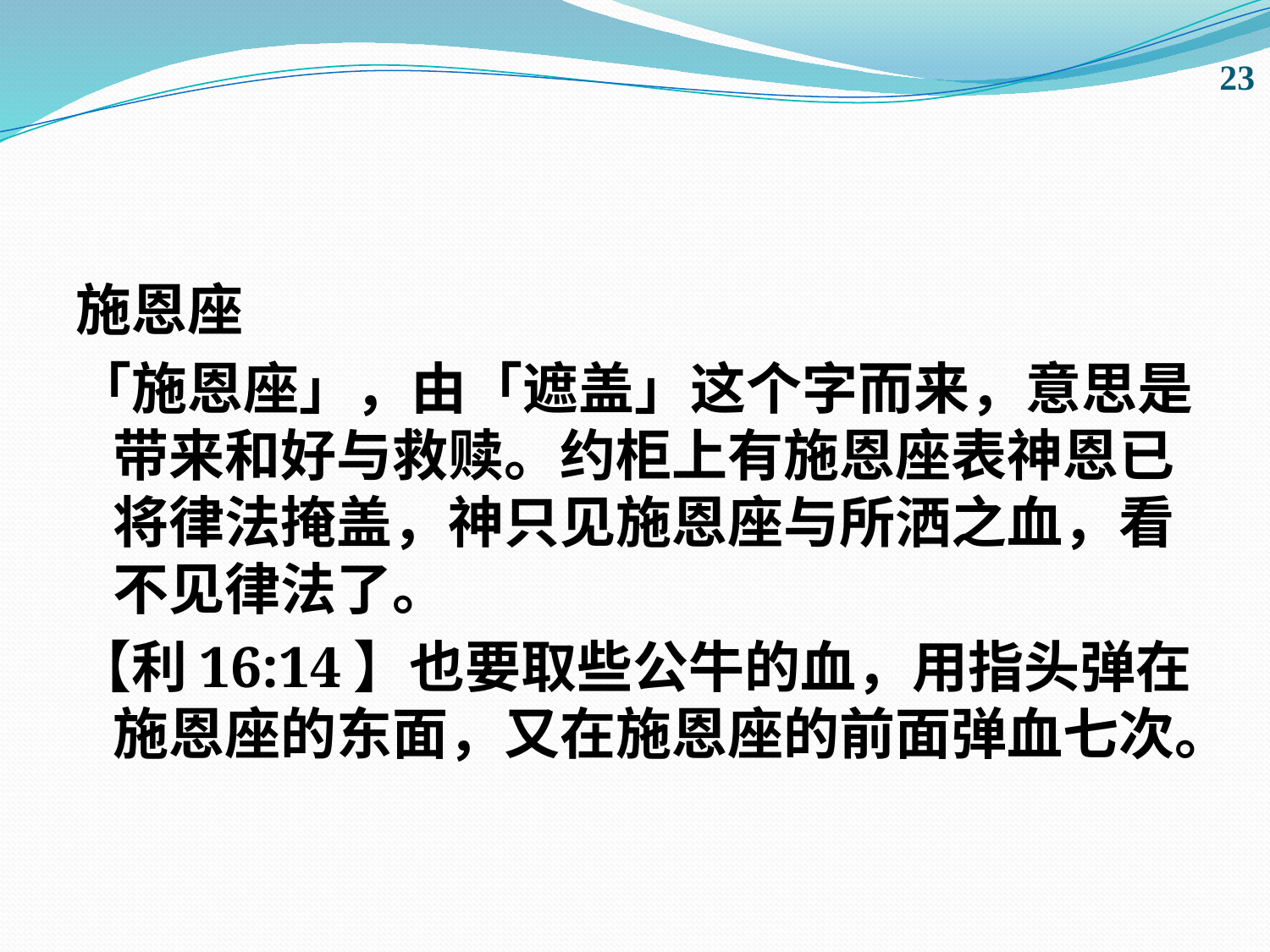

23
#
施恩座
「施恩座」，由「遮盖」这个字而来，意思是带来和好与救赎。约柜上有施恩座表神恩已将律法掩盖，神只见施恩座与所洒之血，看不见律法了。
【利16:14】也要取些公牛的血，用指头弹在施恩座的东面，又在施恩座的前面弹血七次。